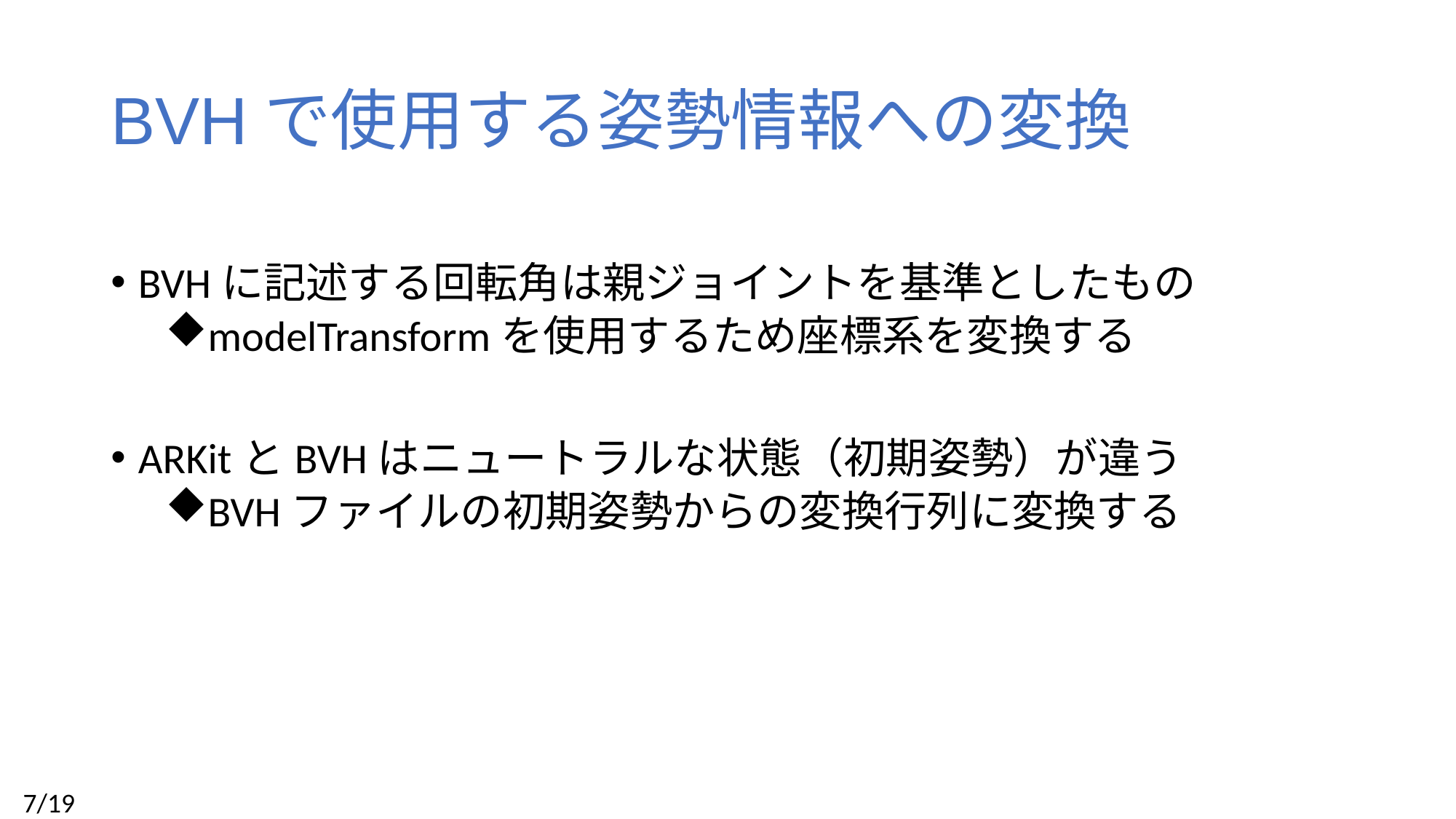

# BVHで使用する姿勢情報への変換
BVHに記述する回転角は親ジョイントを基準としたもの
modelTransformを使用するため座標系を変換する

ARKitとBVHはニュートラルな状態（初期姿勢）が違う
BVHファイルの初期姿勢からの変換行列に変換する
  7/19